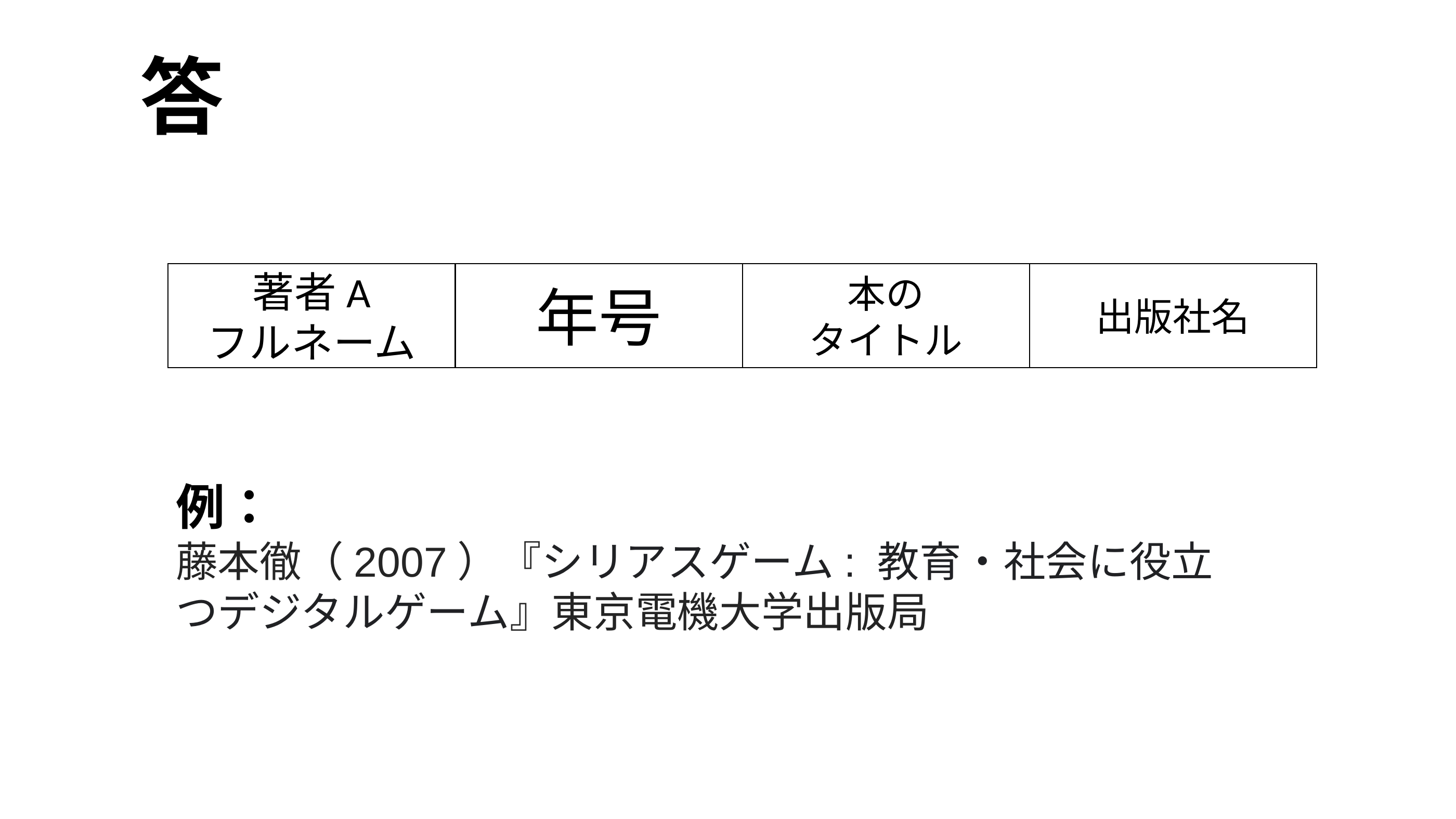

# 答
出版社名
著者A
フルネーム
年号
本の
タイトル
例：
藤本徹（2007）『シリアスゲーム: 教育・社会に役立つデジタルゲーム』東京電機大学出版局